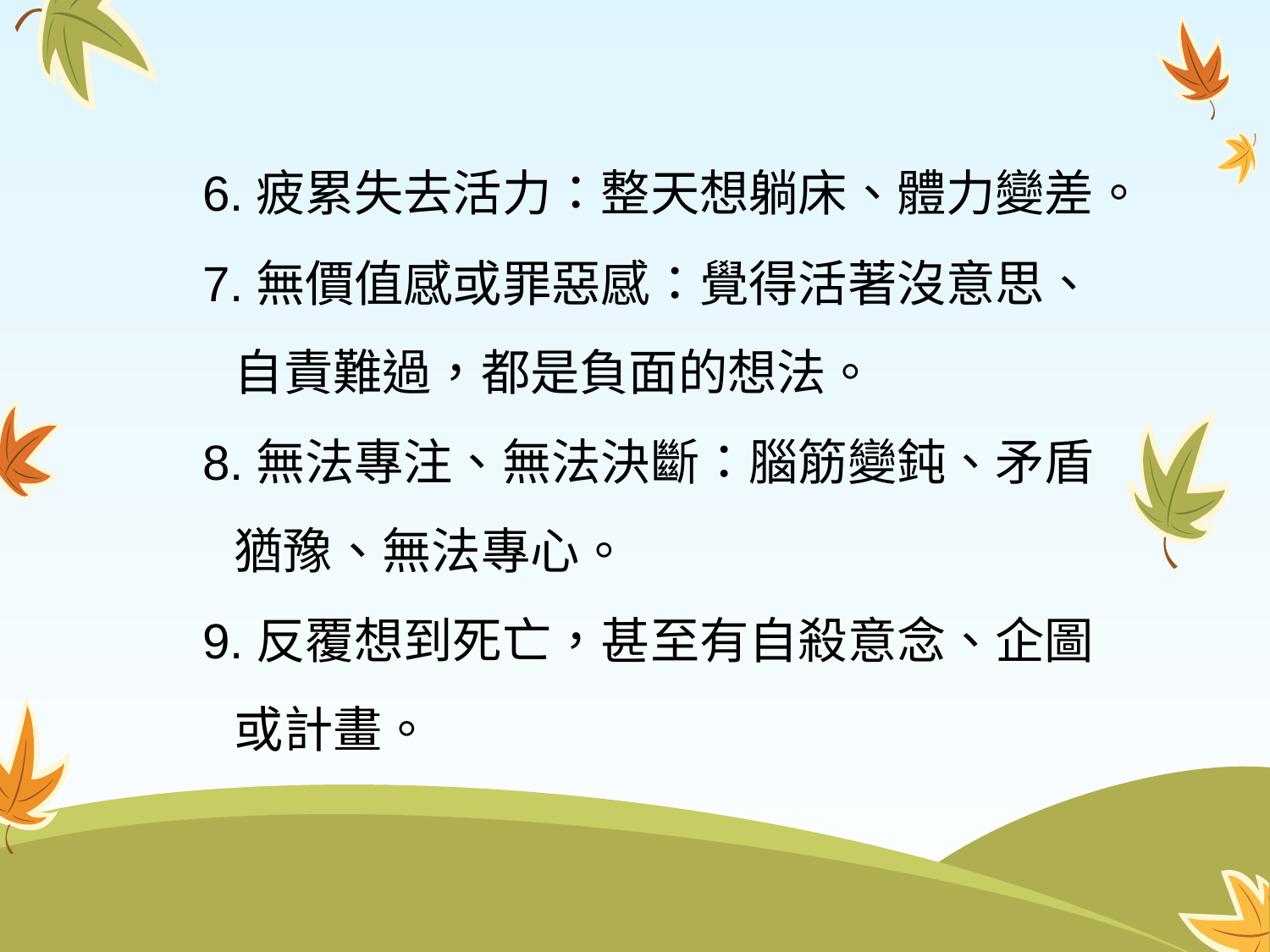

6.疲累失去活力：整天想躺床、體力變差。
7.無價值感或罪惡感：覺得活著沒意思、自責難過，都是負面的想法。
8.無法專注、無法決斷：腦筋變鈍、矛盾猶豫、無法專心。
9.反覆想到死亡，甚至有自殺意念、企圖或計畫。